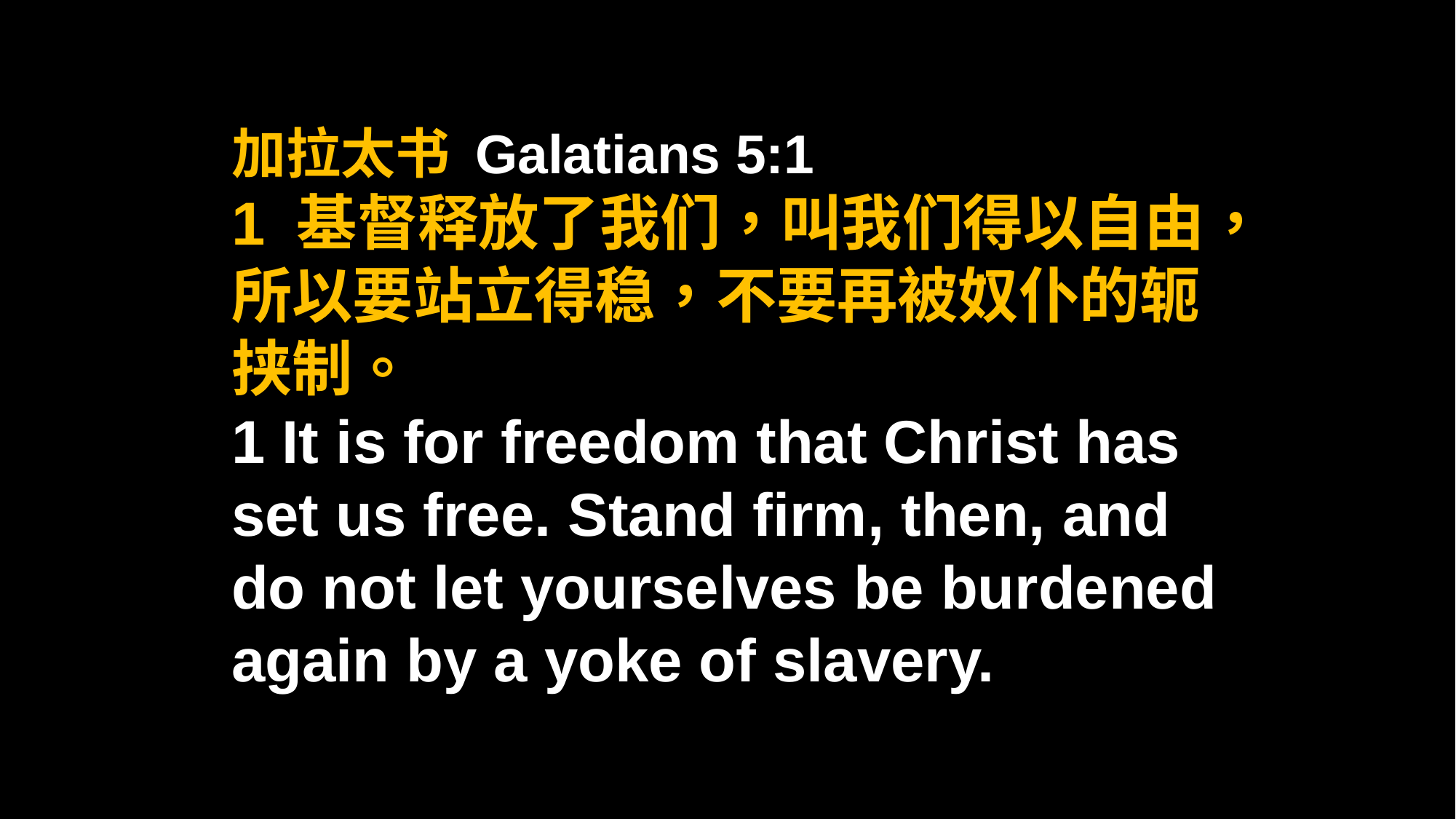

加拉太书 Galatians 5:1
1 基督释放了我们，叫我们得以自由，所以要站立得稳，不要再被奴仆的轭挟制。
1 It is for freedom that Christ has set us free. Stand firm, then, and do not let yourselves be burdened again by a yoke of slavery.